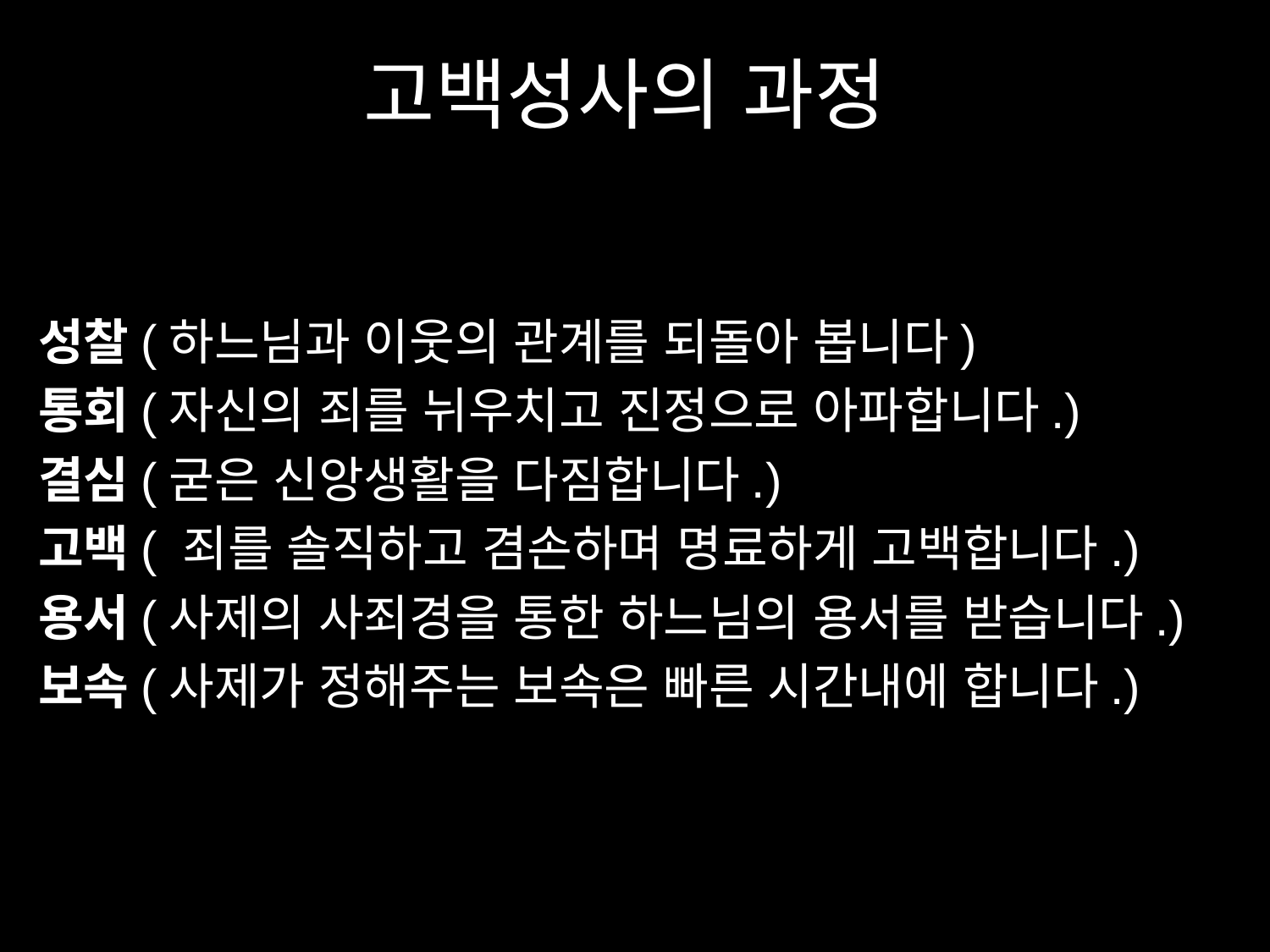

고백성사의 과정

 성찰(하느님과 이웃의 관계를 되돌아 봅니다)
 통회(자신의 죄를 뉘우치고 진정으로 아파합니다.)
 결심(굳은 신앙생활을 다짐합니다.)
 고백( 죄를 솔직하고 겸손하며 명료하게 고백합니다.)
 용서(사제의 사죄경을 통한 하느님의 용서를 받습니다.)
 보속(사제가 정해주는 보속은 빠른 시간내에 합니다.)